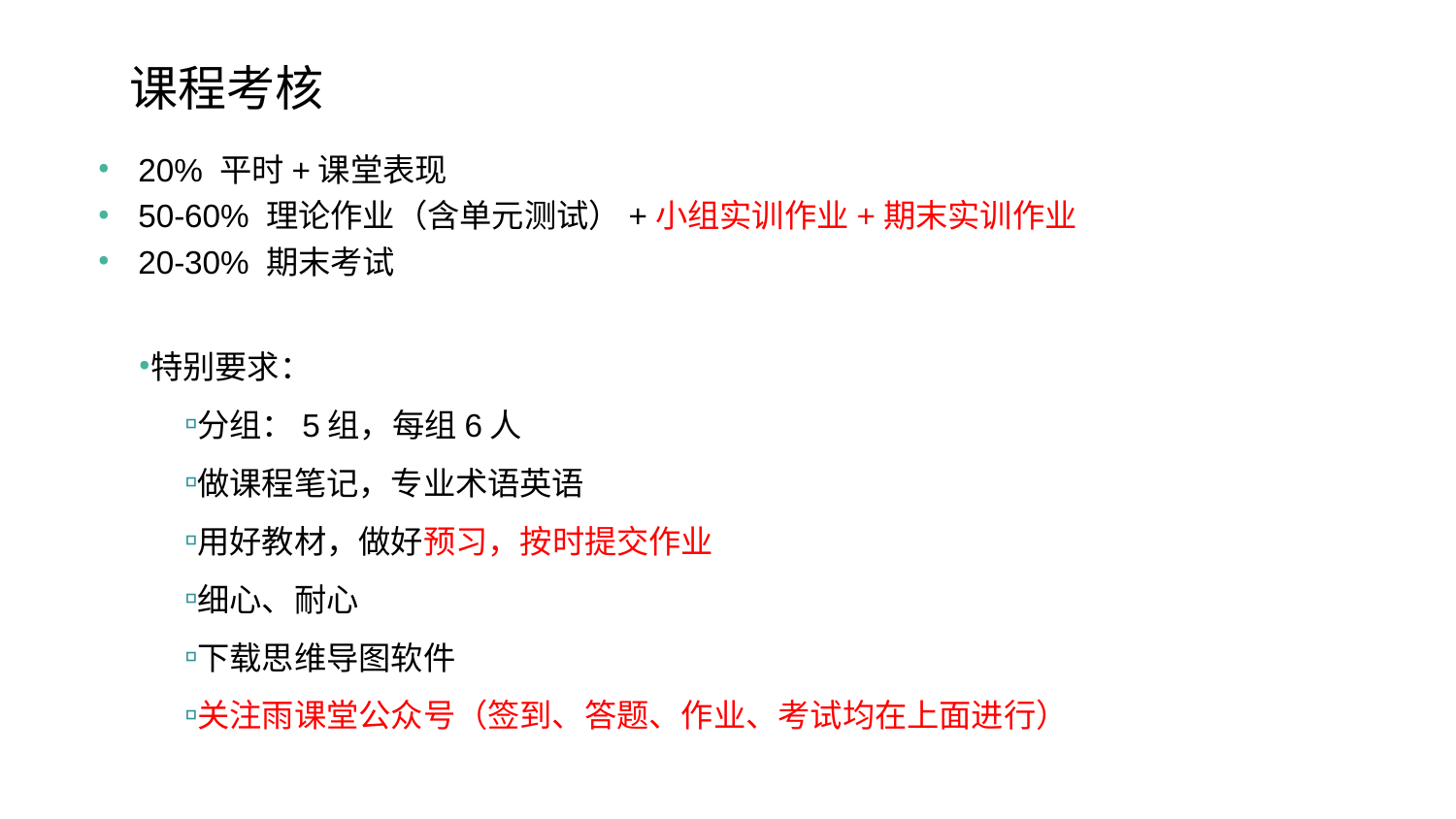

课程考核
20% 平时+课堂表现
50-60% 理论作业（含单元测试）+小组实训作业+期末实训作业
20-30% 期末考试

特别要求：
分组：5组，每组6人
做课程笔记，专业术语英语
用好教材，做好预习，按时提交作业
细心、耐心
下载思维导图软件
关注雨课堂公众号（签到、答题、作业、考试均在上面进行）